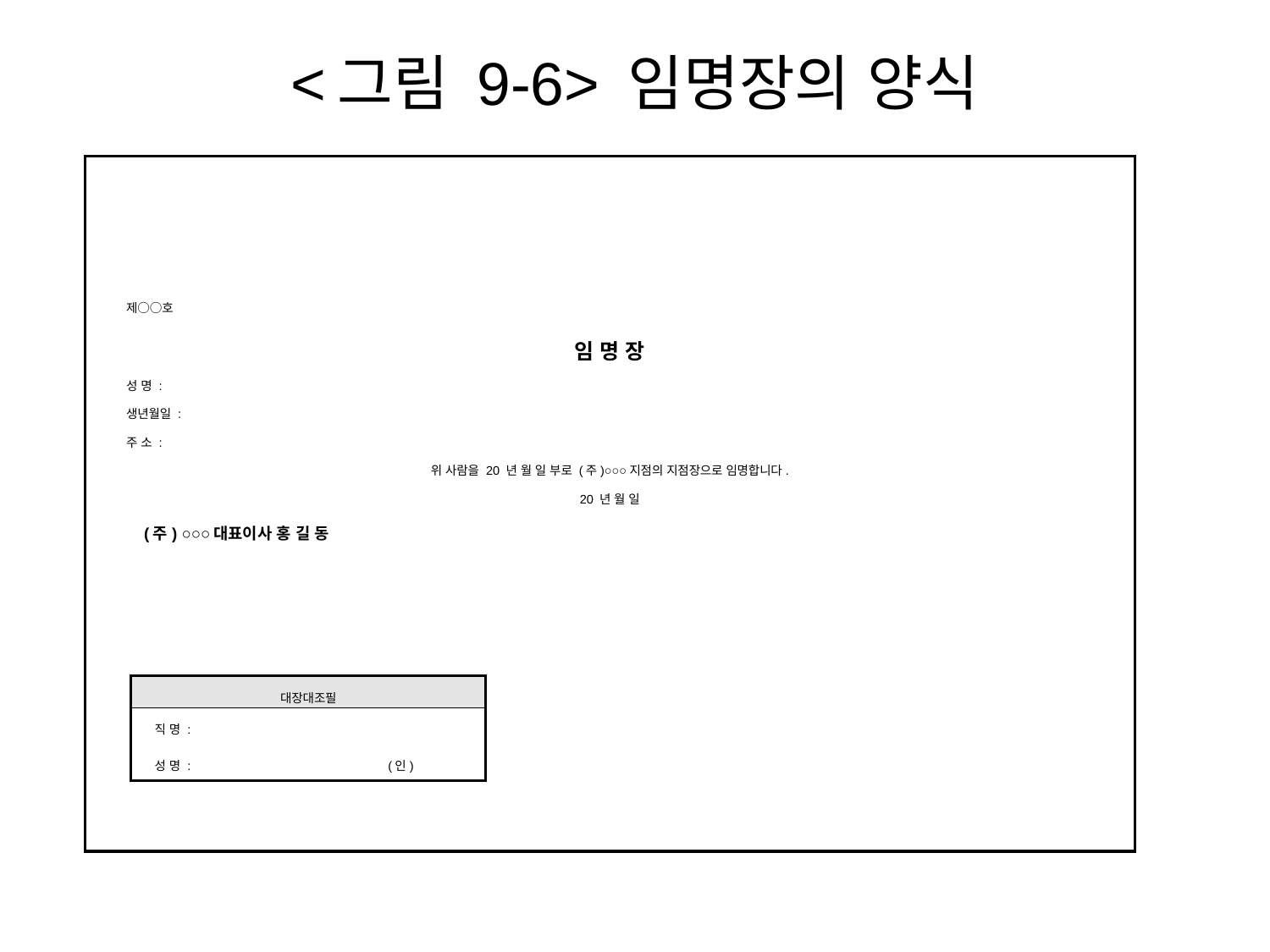

# <그림 9-6> 임명장의 양식
| 제○○호 임 명 장 성 명 : 생년월일 : 주 소 : 위 사람을 20 년 월 일 부로 (주)○○○지점의 지점장으로 임명합니다. 20 년 월 일 (주) ○○○대표이사 홍 길 동 |  |  |  |
| --- | --- | --- | --- |
|  | 대장대조필 |  |  |
|  | 직 명 : |  |  |
|  | 성 명 : | (인) |  |
|  |  |  |  |